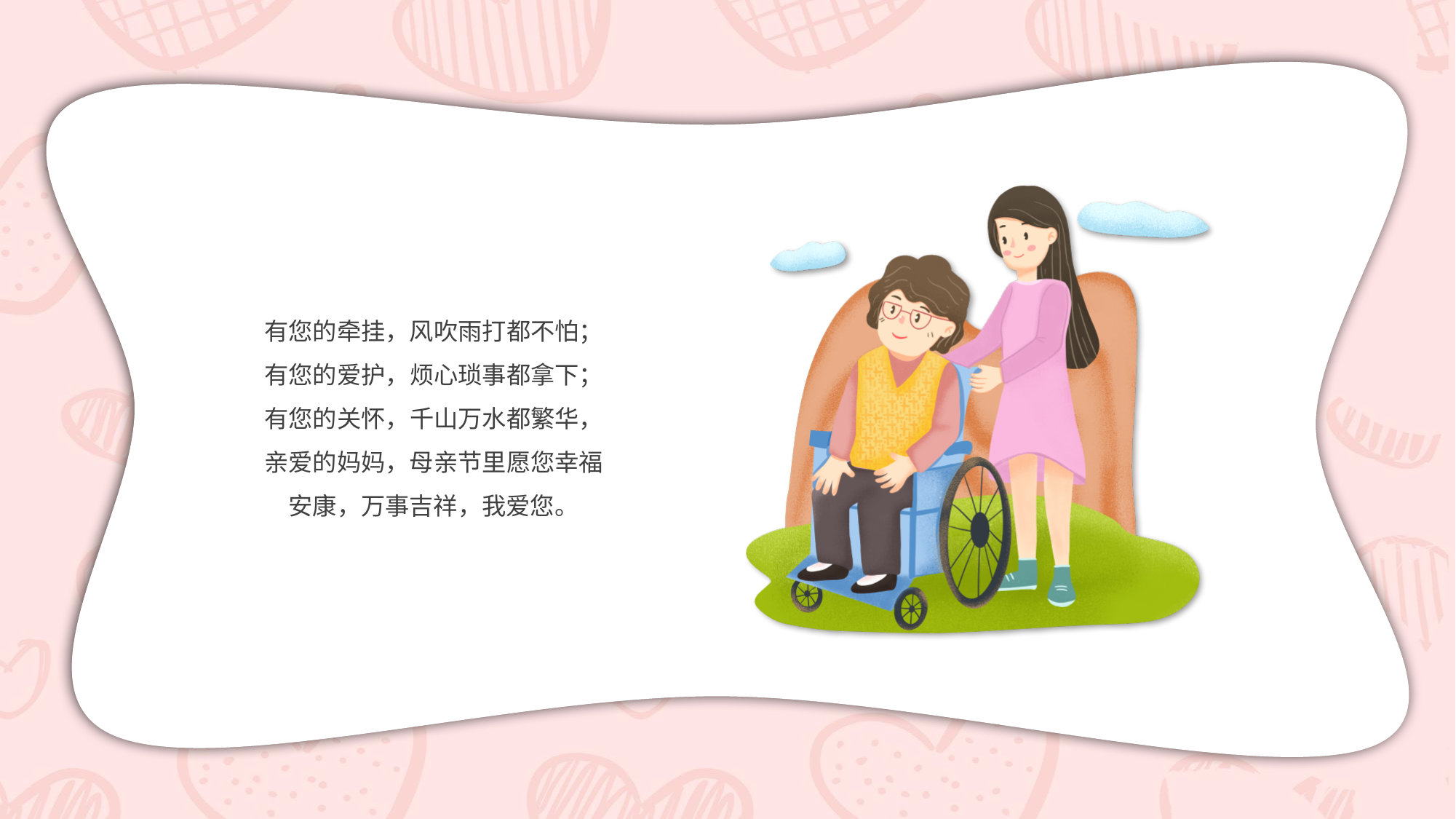

有您的牵挂，风吹雨打都不怕；有您的爱护，烦心琐事都拿下；有您的关怀，千山万水都繁华，亲爱的妈妈，母亲节里愿您幸福安康，万事吉祥，我爱您。